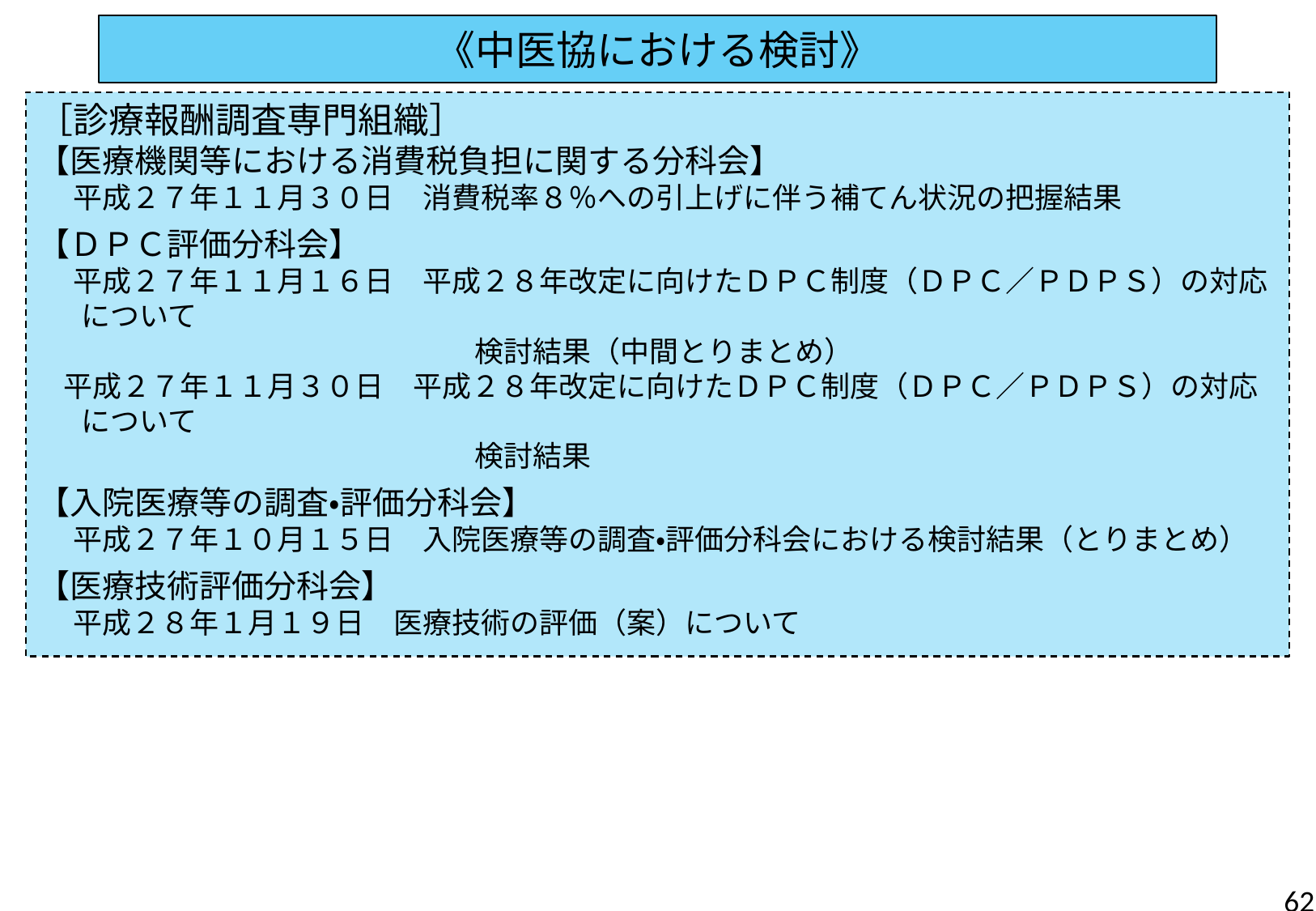

《中医協における検討》
［診療報酬調査専門組織］
【医療機関等における消費税負担に関する分科会】
　 平成２７年１１月３０日　消費税率８％への引上げに伴う補てん状況の把握結果
【ＤＰＣ評価分科会】
　 平成２７年１１月１６日　平成２８年改定に向けたＤＰＣ制度（ＤＰＣ／ＰＤＰＳ）の対応について
　　　　　　　　　　　　　　　検討結果（中間とりまとめ）
   平成２７年１１月３０日　平成２８年改定に向けたＤＰＣ制度（ＤＰＣ／ＰＤＰＳ）の対応について
　　　　　　　　　　　　　　　検討結果
【入院医療等の調査・評価分科会】
　 平成２７年１０月１５日　入院医療等の調査・評価分科会における検討結果（とりまとめ）
【医療技術評価分科会】
　 平成２８年１月１９日　医療技術の評価（案）について

62